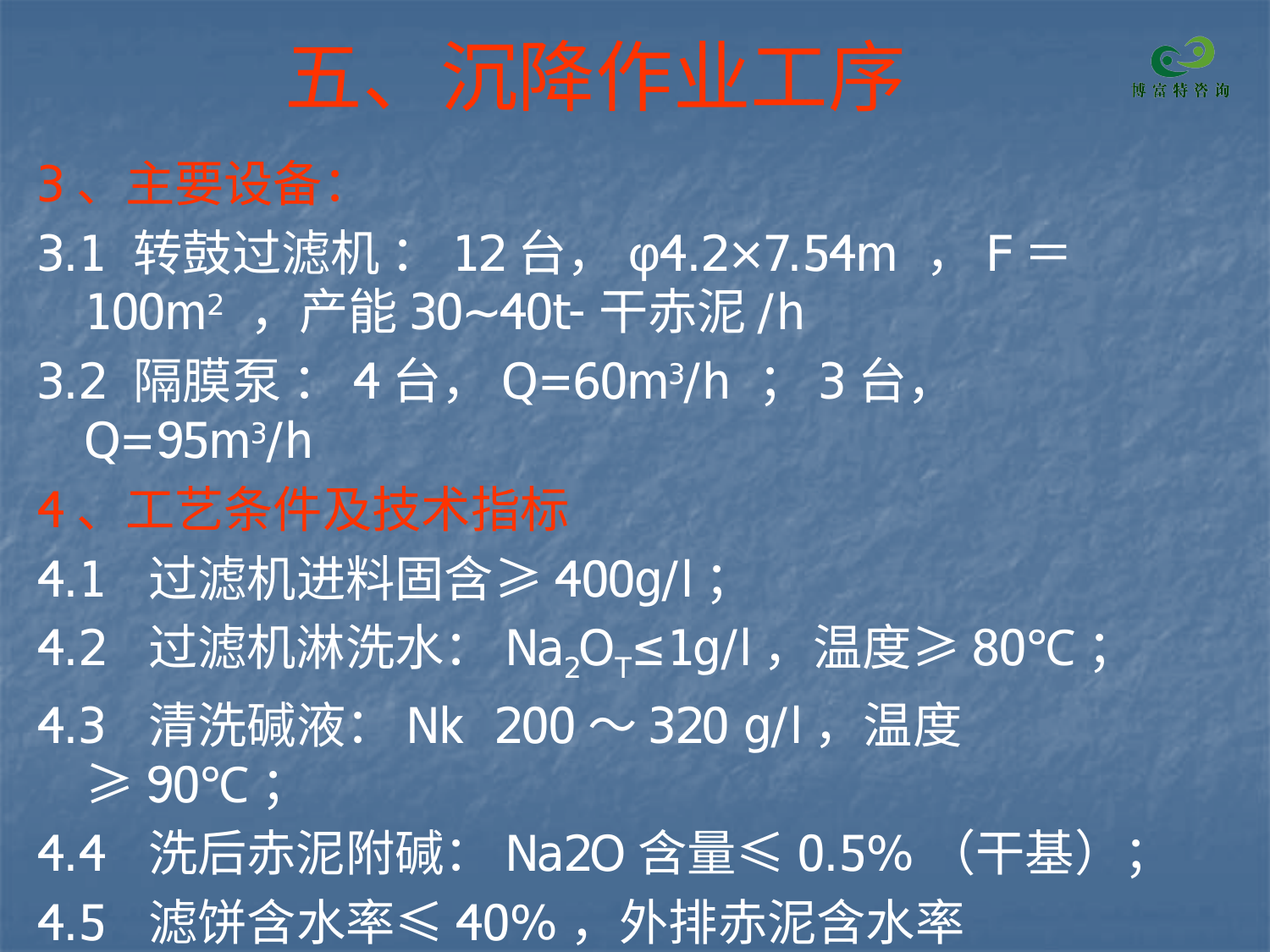

# 五、沉降作业工序
3、主要设备：
3.1 转鼓过滤机 ：12台，φ4.2×7.54m ，F＝100m2 ，产能30~40t-干赤泥/h
3.2 隔膜泵 ：4台，Q=60m3/h ；3台， Q=95m3/h
4、工艺条件及技术指标
4.1  过滤机进料固含≥400g/l；
4.2  过滤机淋洗水：Na2OT≤1g/l，温度≥80℃；
4.3  清洗碱液：Nk  200～320 g/l，温度≥90℃；
4.4  洗后赤泥附碱：Na2O含量≤0.5%（干基）；
4.5  滤饼含水率≤40%，外排赤泥含水率≤47%。